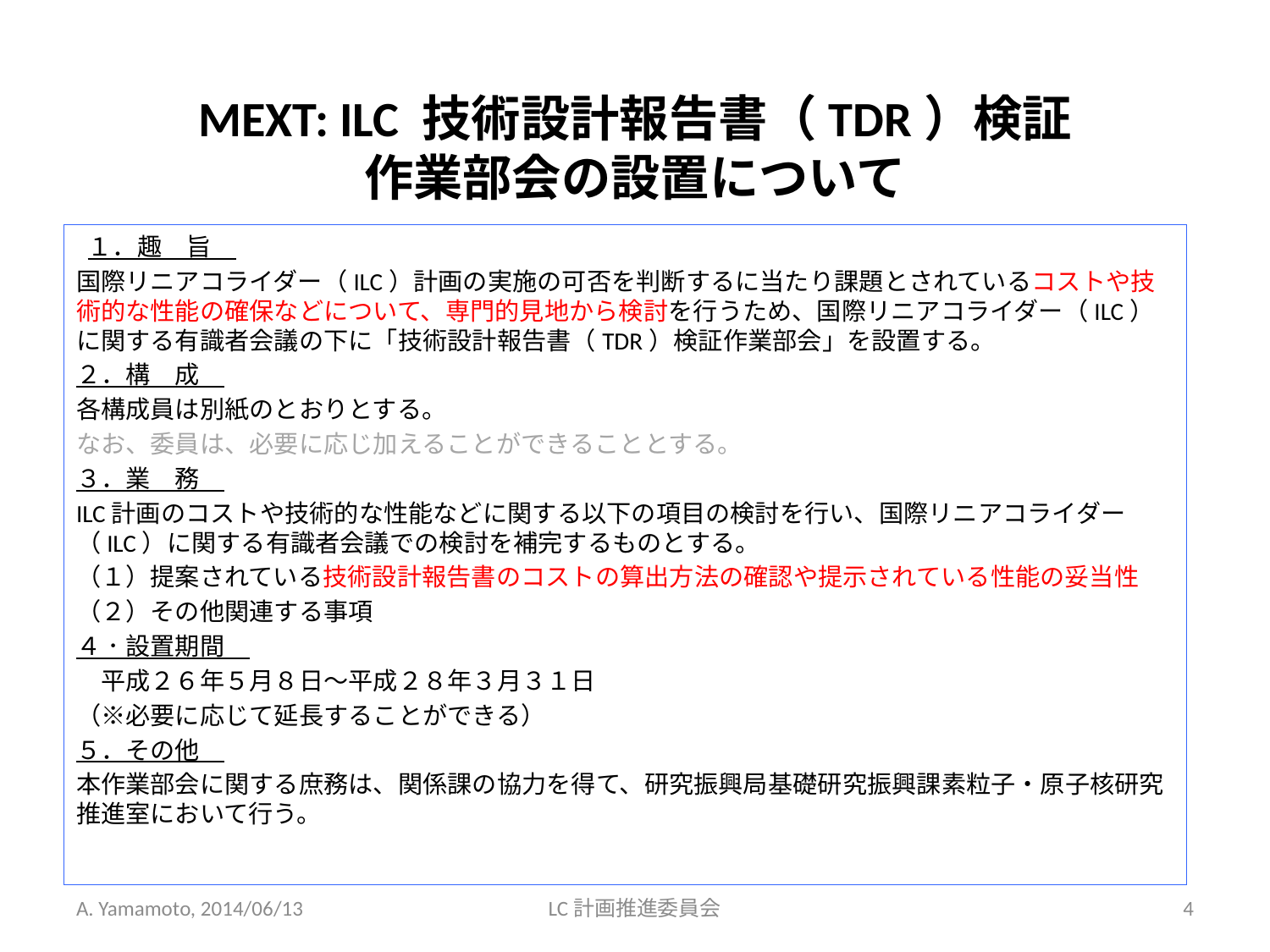

# MEXT: ILC 技術設計報告書（TDR）検証 作業部会の設置について
 １．趣　旨
国際リニアコライダー（ILC）計画の実施の可否を判断するに当たり課題とされているコストや技術的な性能の確保などについて、専門的見地から検討を行うため、国際リニアコライダー（ILC）に関する有識者会議の下に「技術設計報告書（TDR）検証作業部会」を設置する。
２．構　成
各構成員は別紙のとおりとする。
なお、委員は、必要に応じ加えることができることとする。
３．業　務
ILC計画のコストや技術的な性能などに関する以下の項目の検討を行い、国際リニアコライダー（ILC）に関する有識者会議での検討を補完するものとする。
（１）提案されている技術設計報告書のコストの算出方法の確認や提示されている性能の妥当性
（２）その他関連する事項
４．設置期間
　平成２６年５月８日～平成２８年３月３１日
（※必要に応じて延長することができる）
５．その他
本作業部会に関する庶務は、関係課の協力を得て、研究振興局基礎研究振興課素粒子・原子核研究推進室において行う。

A. Yamamoto, 2014/06/13
LC計画推進委員会
4